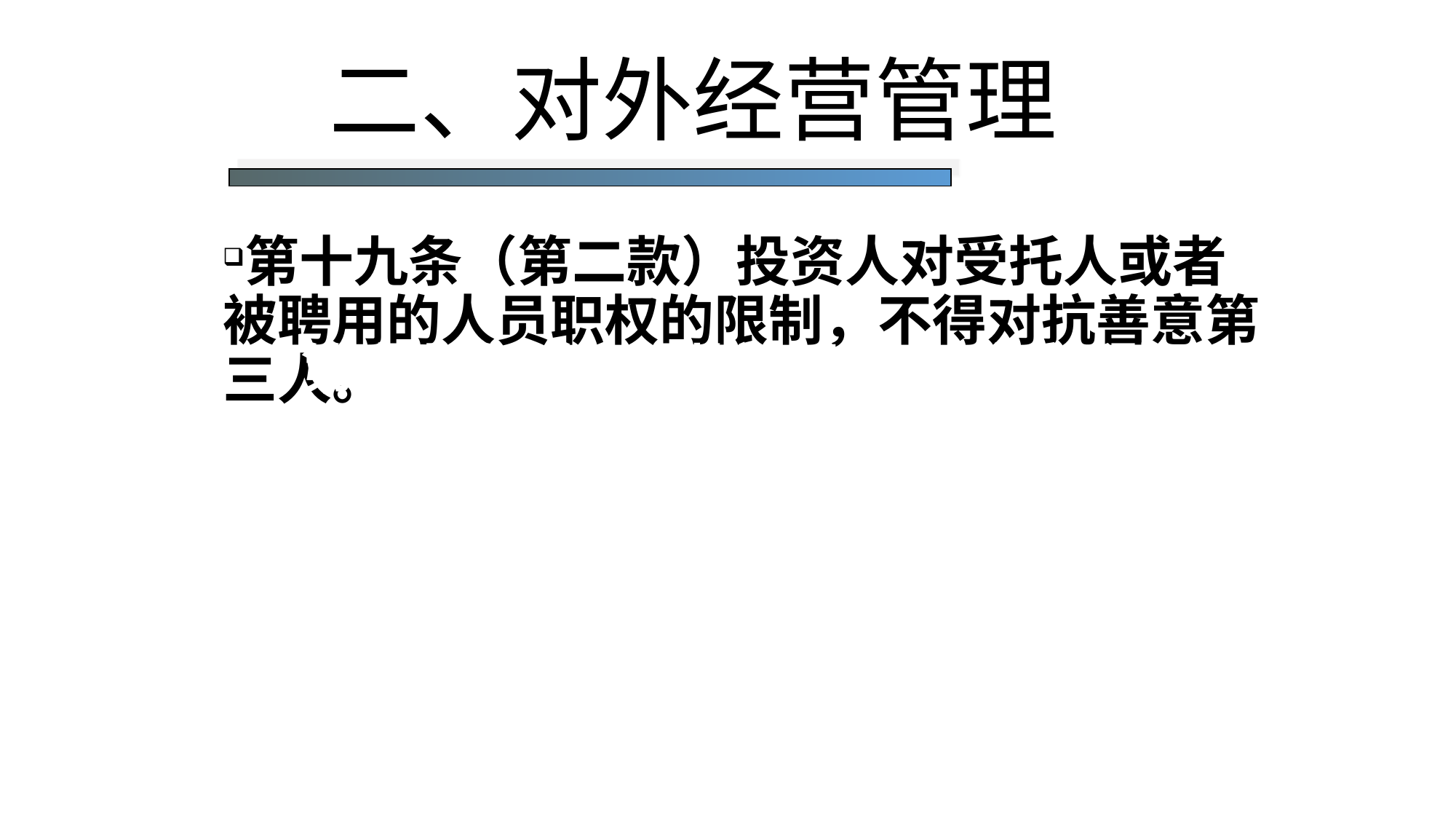

# 二、对外经营管理

第十九条（第二款）投资人对受托人或者被聘用的人员职权的限制，不得对抗善意第三人。
第十九条（第二款）投资人对受托人或者被聘用的人员职权的限制，不得对抗善意第三人。
28